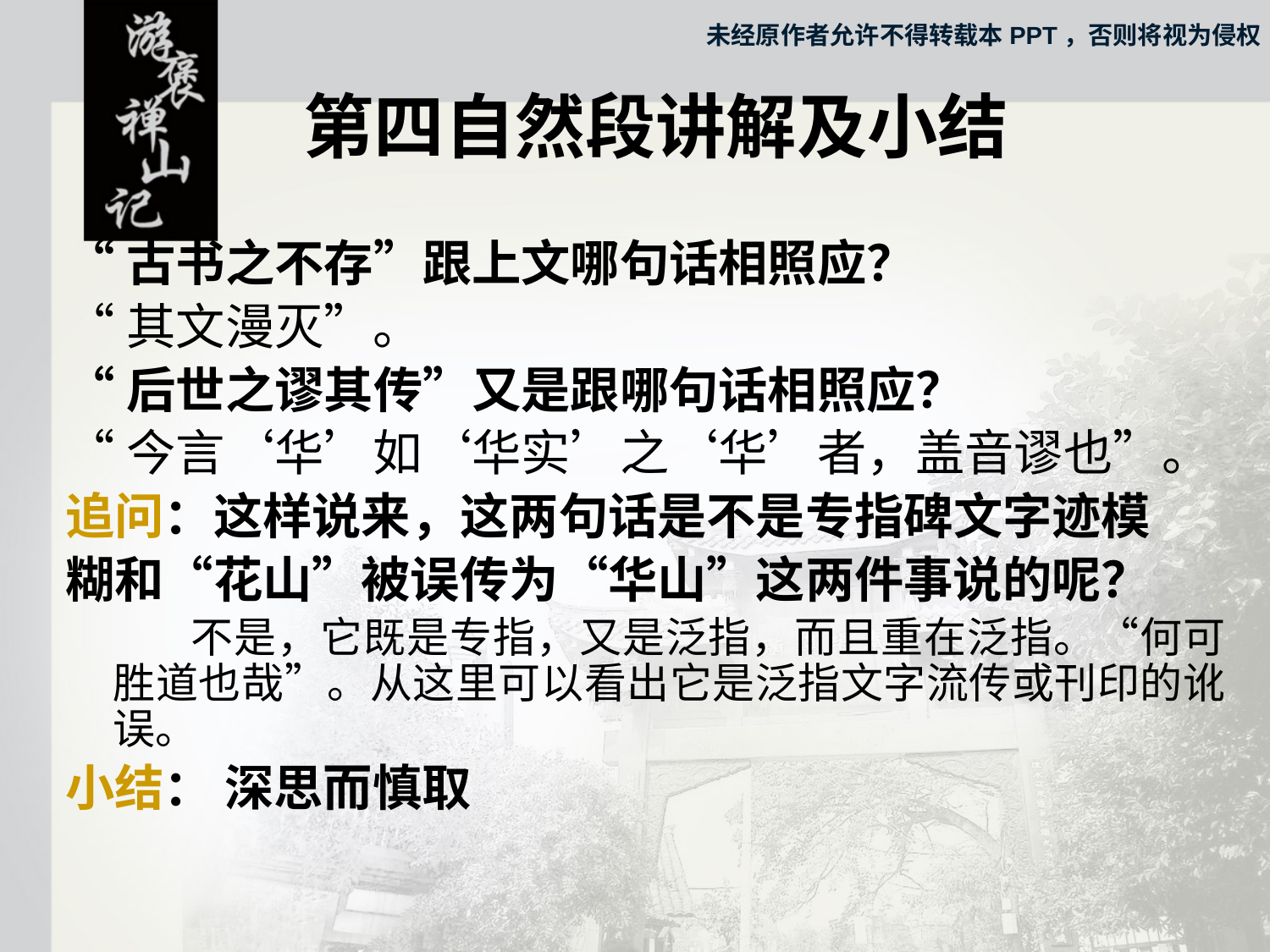

第四自然段讲解及小结
“古书之不存”跟上文哪句话相照应？
“其文漫灭”。
“后世之谬其传”又是跟哪句话相照应？
“今言‘华’如‘华实’之‘华’者，盖音谬也”。
追问：这样说来，这两句话是不是专指碑文字迹模
糊和“花山”被误传为“华山”这两件事说的呢？
           不是，它既是专指，又是泛指，而且重在泛指。“何可胜道也哉”。从这里可以看出它是泛指文字流传或刊印的讹误。
小结： 深思而慎取